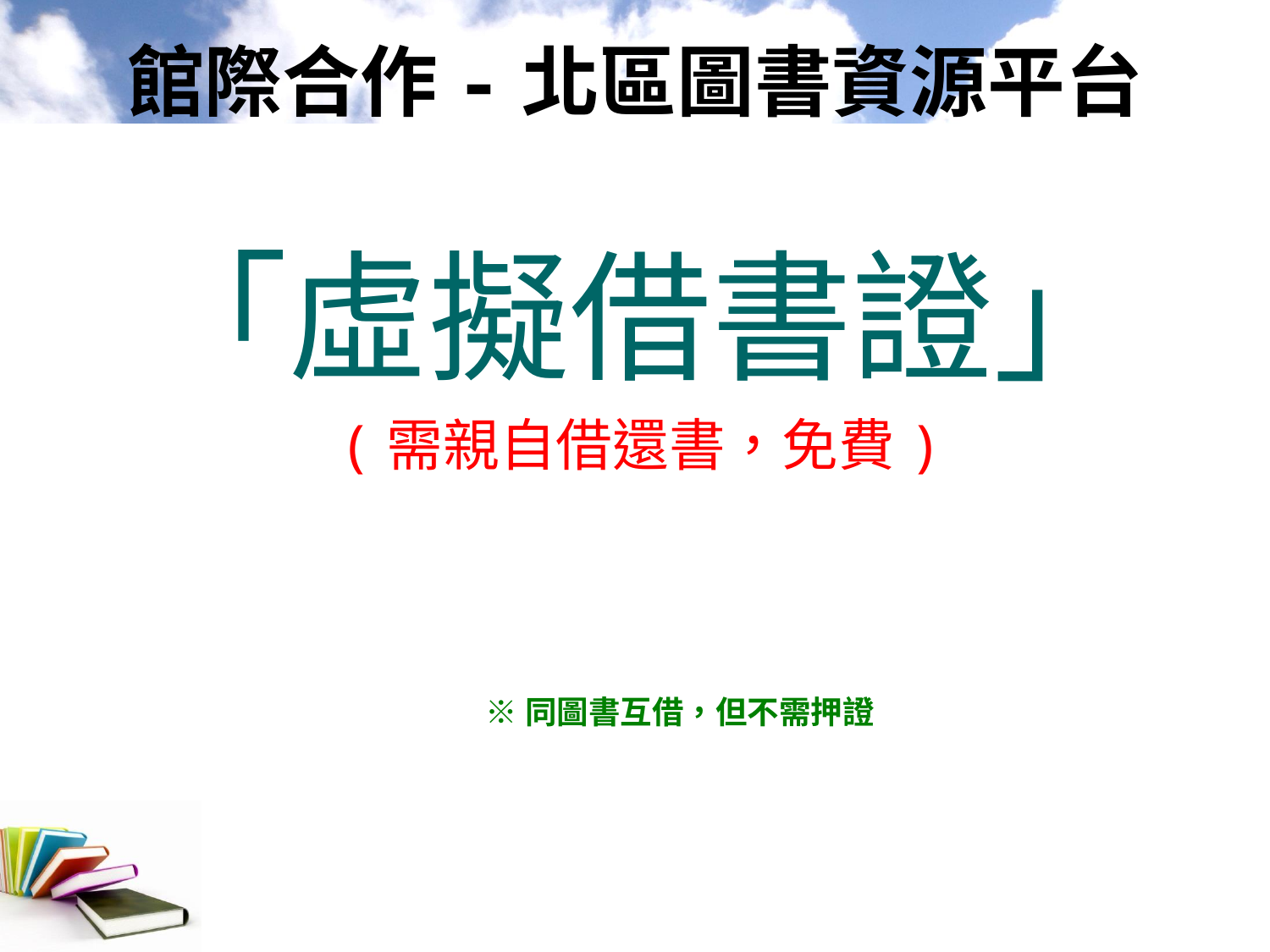

# 館際合作-北區圖書資源平台
「虛擬借書證」
(需親自借還書，免費)
※同圖書互借，但不需押證